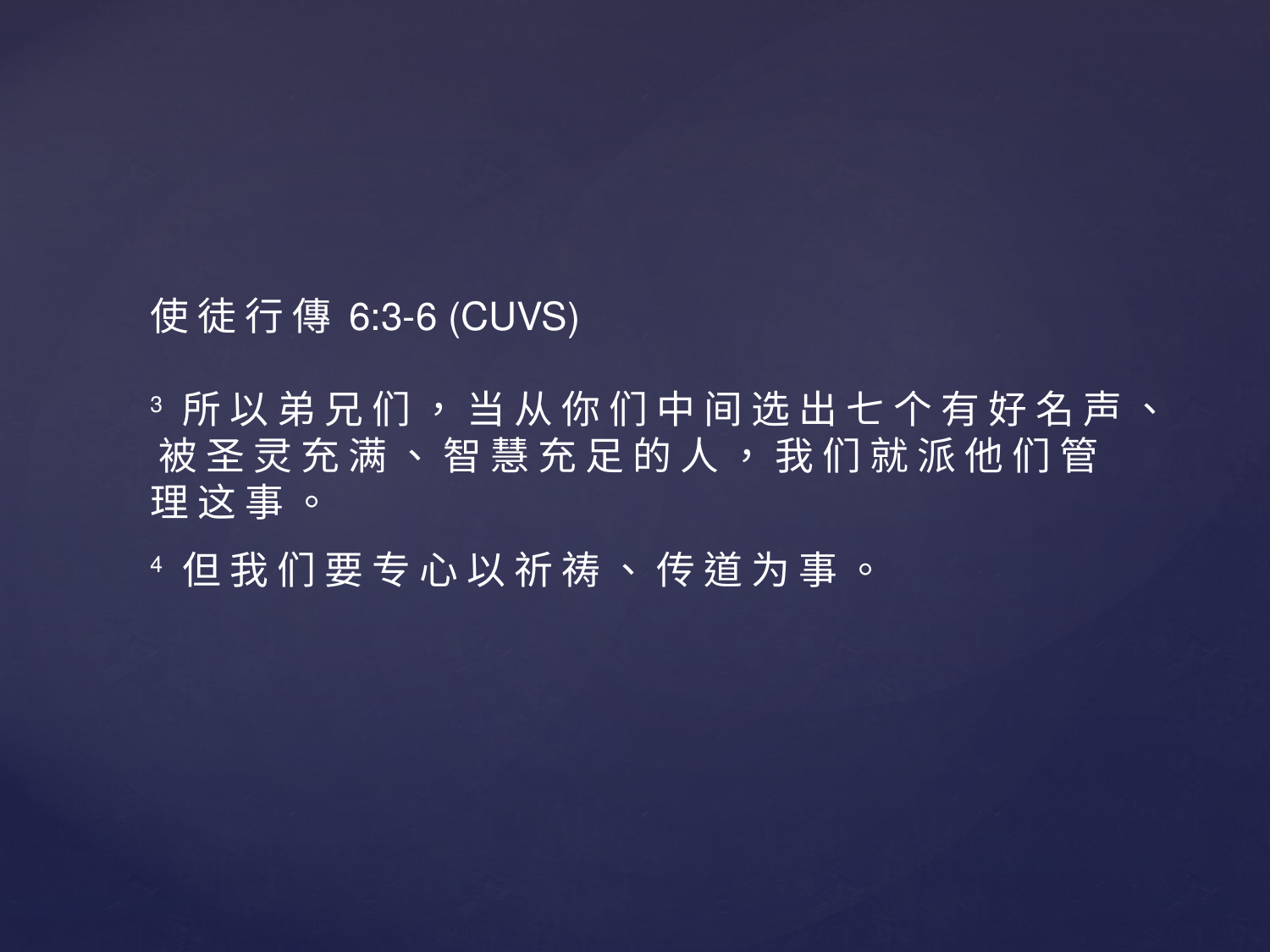

使 徒 行 傳 6:3-6 (CUVS)

3 所 以 弟 兄 们 ， 当 从 你 们 中 间 选 出 七 个 有 好 名 声 、 被 圣 灵 充 满 、 智 慧 充 足 的 人 ， 我 们 就 派 他 们 管 理 这 事 。
4 但 我 们 要 专 心 以 祈 祷 、 传 道 为 事 。